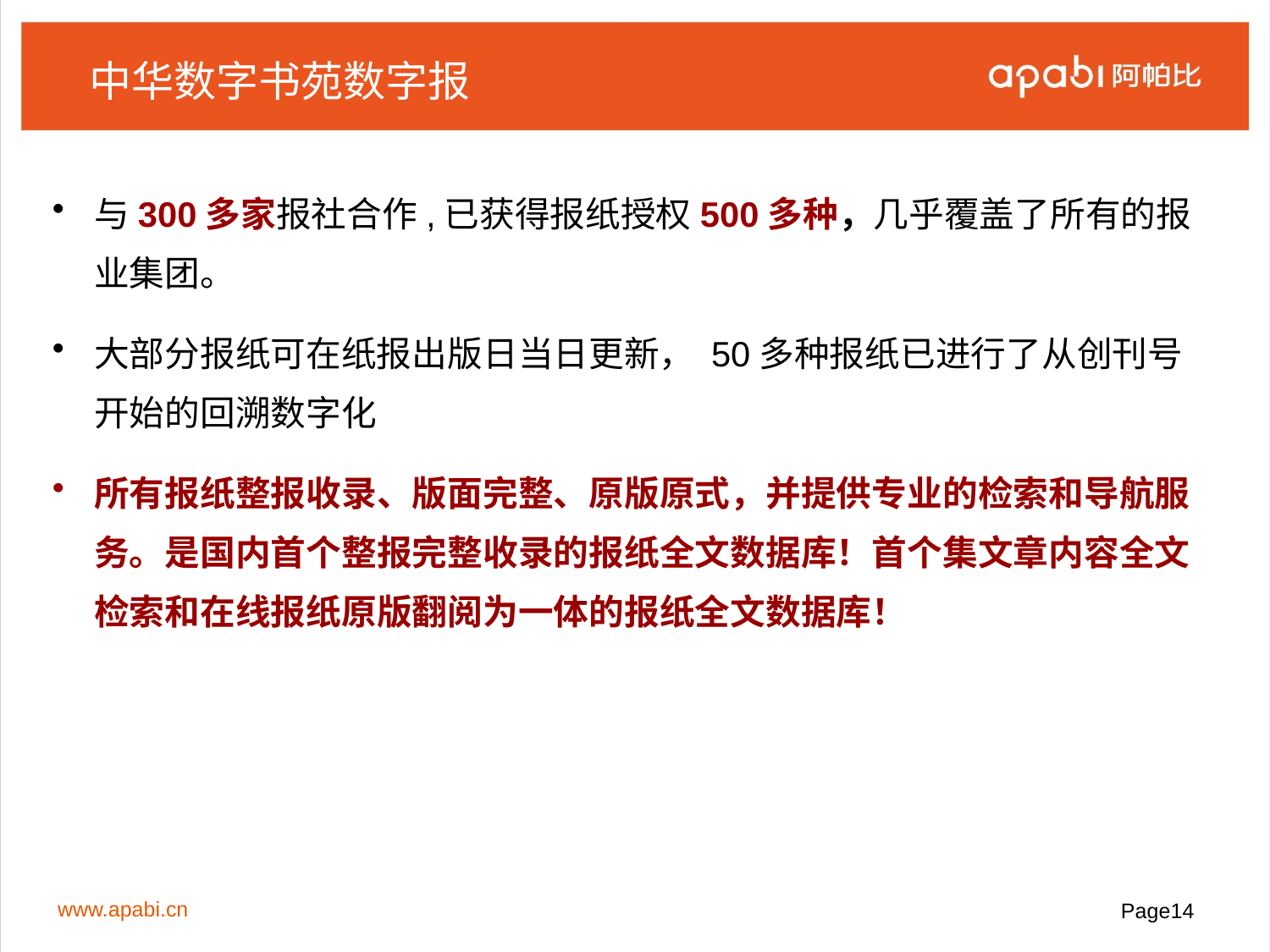

# 中华数字书苑数字报
与300多家报社合作,已获得报纸授权500多种，几乎覆盖了所有的报业集团。
大部分报纸可在纸报出版日当日更新， 50多种报纸已进行了从创刊号开始的回溯数字化
所有报纸整报收录、版面完整、原版原式，并提供专业的检索和导航服务。是国内首个整报完整收录的报纸全文数据库！首个集文章内容全文检索和在线报纸原版翻阅为一体的报纸全文数据库！

www.apabi.cn
Page14